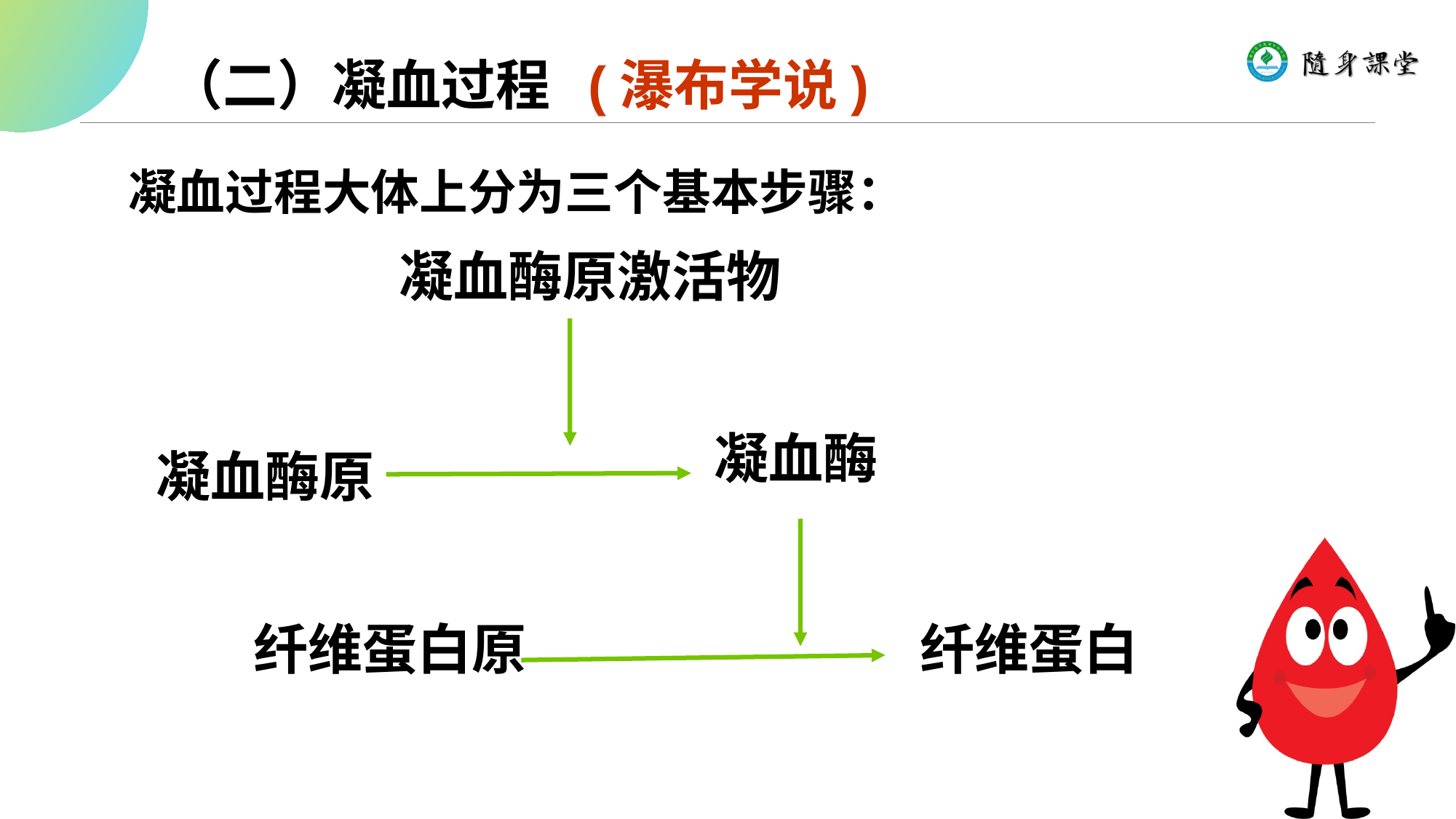

（二）凝血过程  (瀑布学说)

凝血过程大体上分为三个基本步骤：

凝血酶原激活物

凝血酶
凝血酶原

纤维蛋白原
纤维蛋白